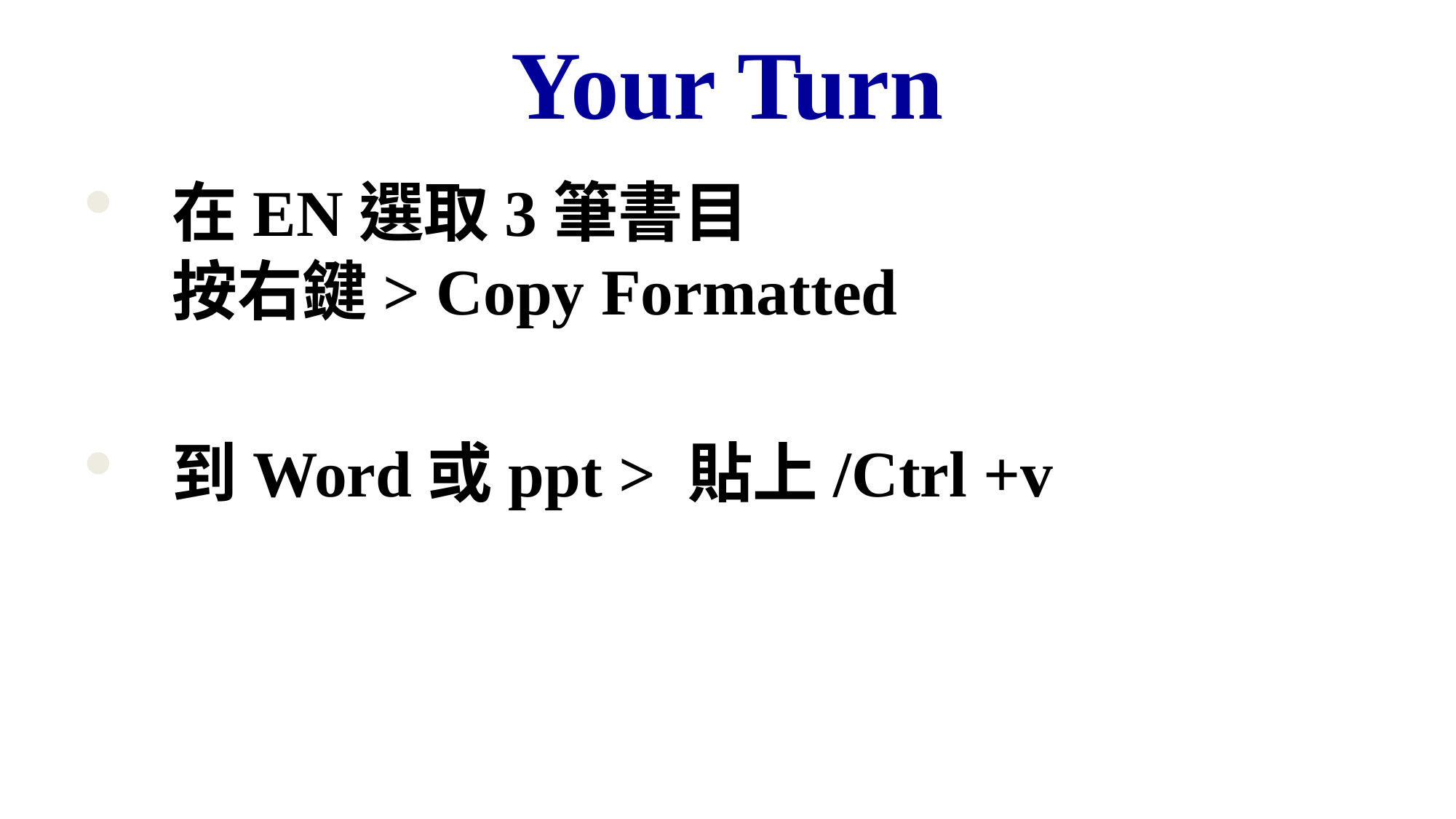

# Your Turn
在EN選取3筆書目
按右鍵> Copy Formatted

到Word或ppt > 貼上/Ctrl +v